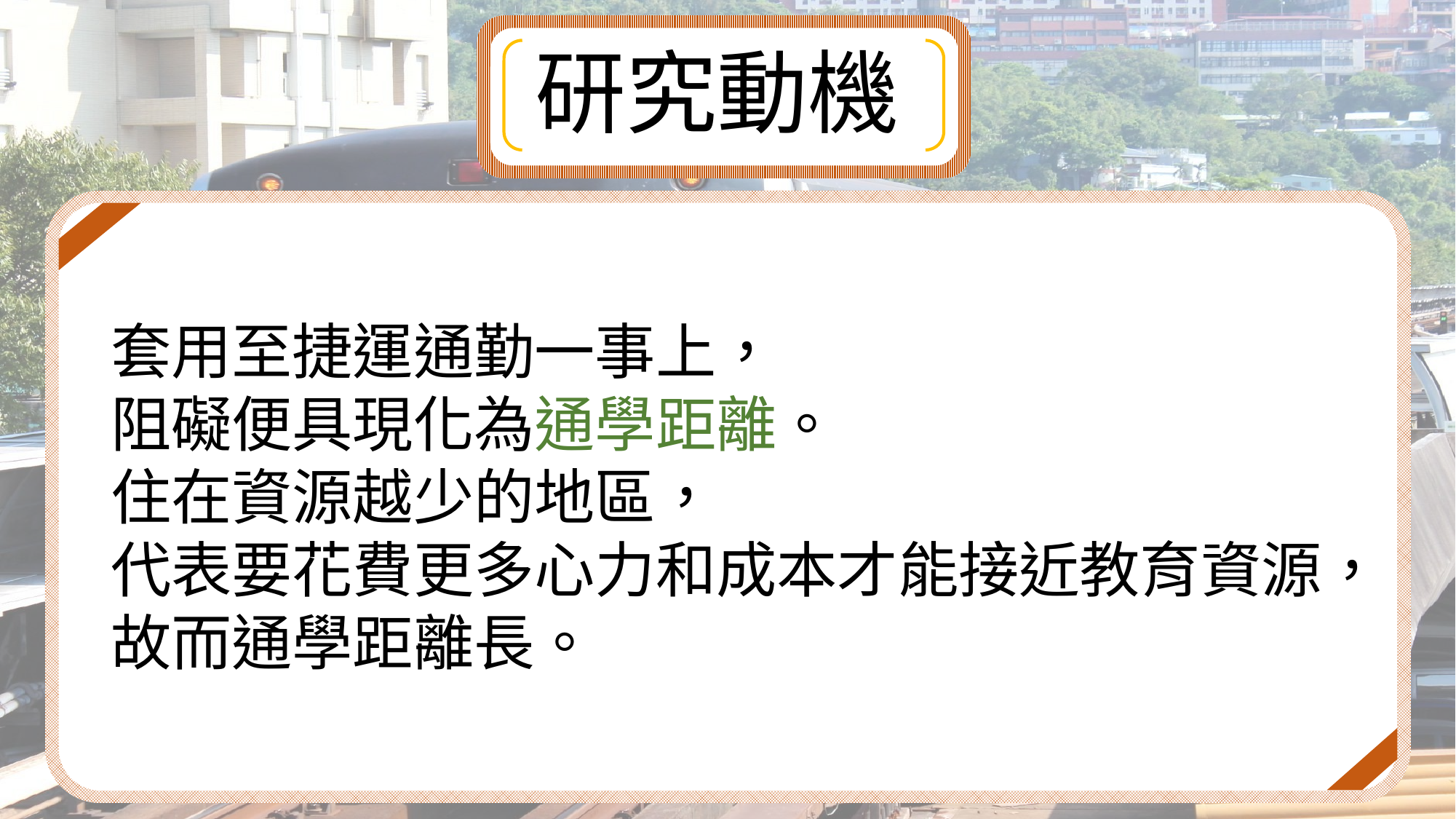

研究動機

套用至捷運通勤一事上，
阻礙便具現化為通學距離。
住在資源越少的地區，
代表要花費更多心力和成本才能接近教育資源，故而通學距離長。